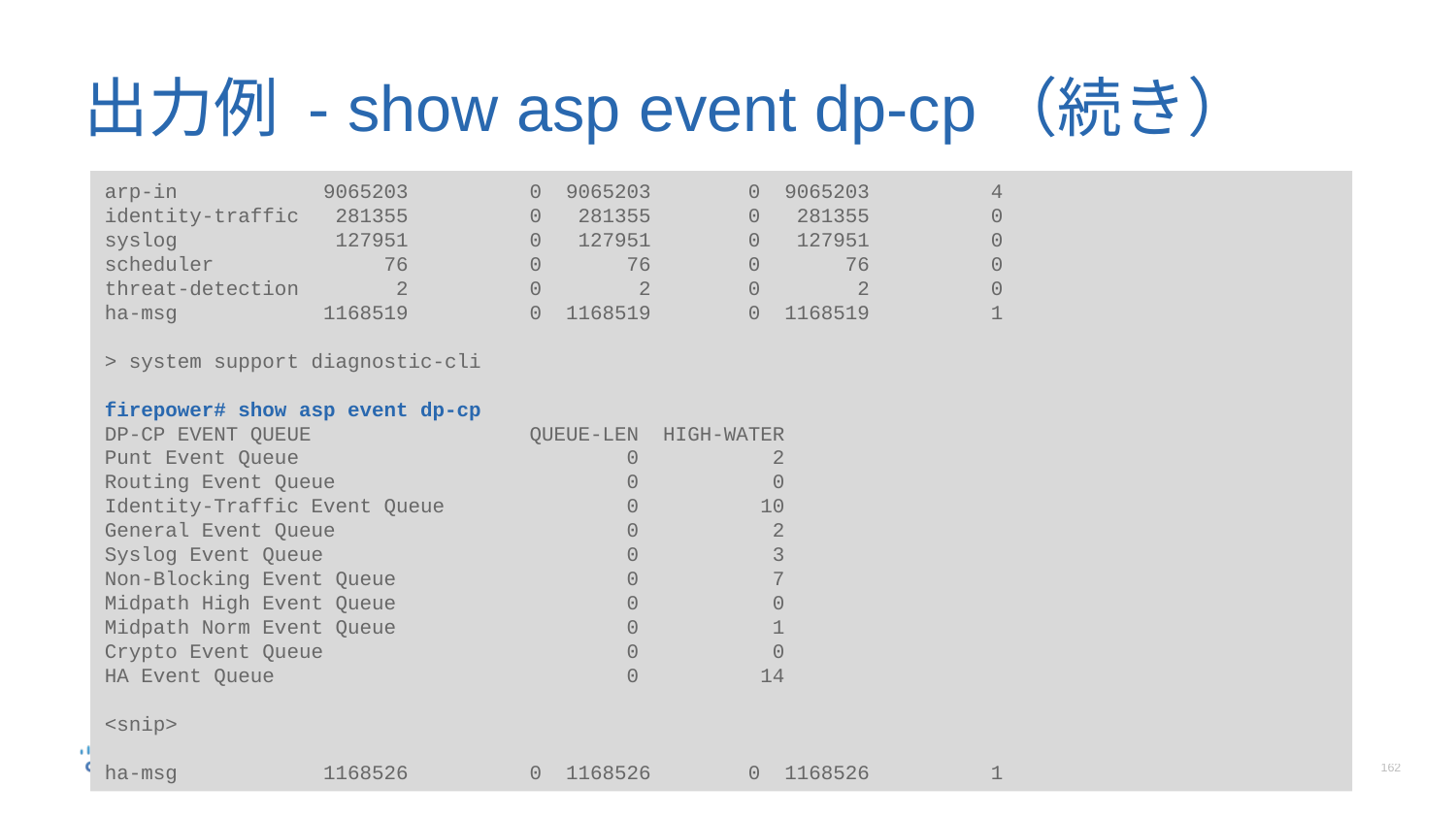

# 出力例 - show asp event dp-cp（続き）
arp-in            9065203          0  9065203        0  9065203          4
identity-traffic   281355          0   281355        0   281355          0
syslog             127951          0   127951        0   127951          0
scheduler              76          0       76        0       76          0
threat-detection        2          0        2        0        2          0
ha-msg            1168519          0  1168519        0  1168519          1

> system support diagnostic-cli

firepower# show asp event dp-cp
DP-CP EVENT QUEUE                  QUEUE-LEN  HIGH-WATER
Punt Event Queue                           0           2
Routing Event Queue                        0           0
Identity-Traffic Event Queue               0          10
General Event Queue                        0           2
Syslog Event Queue                         0           3
Non-Blocking Event Queue                   0           7
Midpath High Event Queue                   0           0
Midpath Norm Event Queue                   0           1
Crypto Event Queue                         0           0
HA Event Queue                             0          14

<snip>

ha-msg            1168526          0  1168526        0  1168526          1